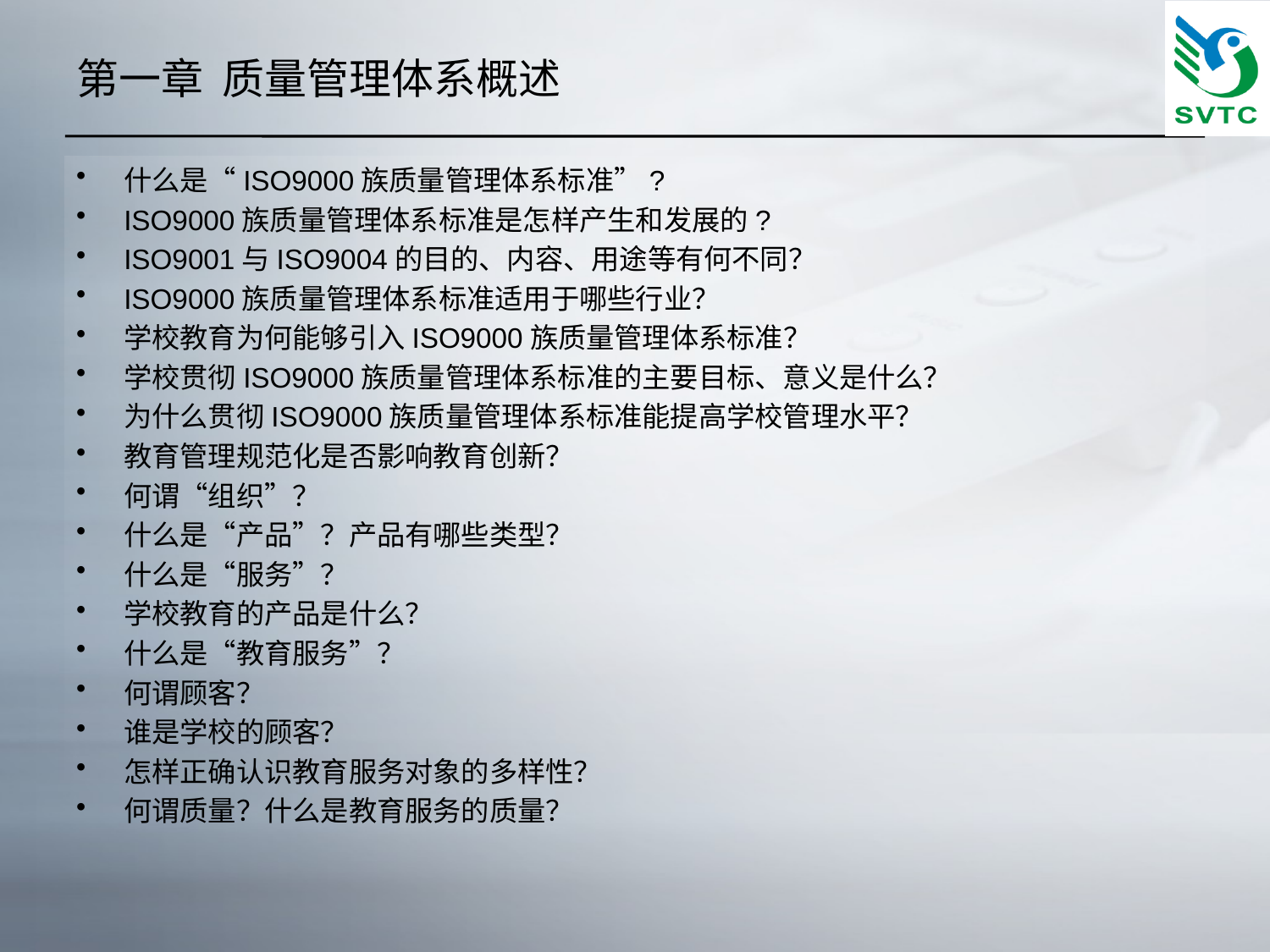

# 第一章  质量管理体系概述
什么是“ISO9000族质量管理体系标准”?
ISO9000族质量管理体系标准是怎样产生和发展的?
ISO9001与ISO9004的目的、内容、用途等有何不同？
ISO9000族质量管理体系标准适用于哪些行业？
学校教育为何能够引入ISO9000族质量管理体系标准？
学校贯彻ISO9000族质量管理体系标准的主要目标、意义是什么？
为什么贯彻ISO9000族质量管理体系标准能提高学校管理水平？
教育管理规范化是否影响教育创新？
何谓“组织”？
什么是“产品”？产品有哪些类型？
什么是“服务”？
学校教育的产品是什么？
什么是“教育服务”？
何谓顾客？
谁是学校的顾客？
怎样正确认识教育服务对象的多样性？
何谓质量？什么是教育服务的质量？